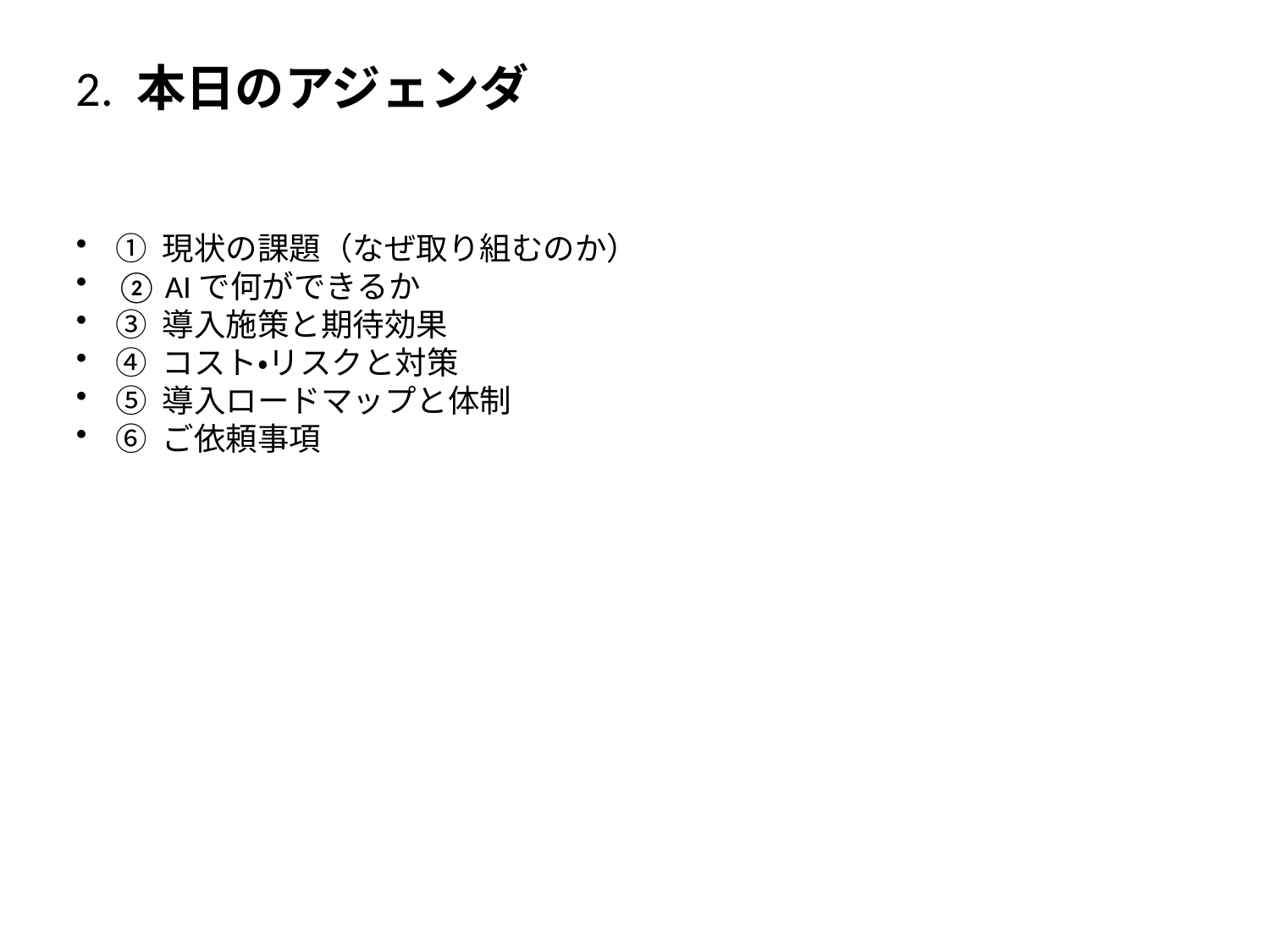

# 2. 本日のアジェンダ
① 現状の課題（なぜ取り組むのか）
② AIで何ができるか
③ 導入施策と期待効果
④ コスト・リスクと対策
⑤ 導入ロードマップと体制
⑥ ご依頼事項